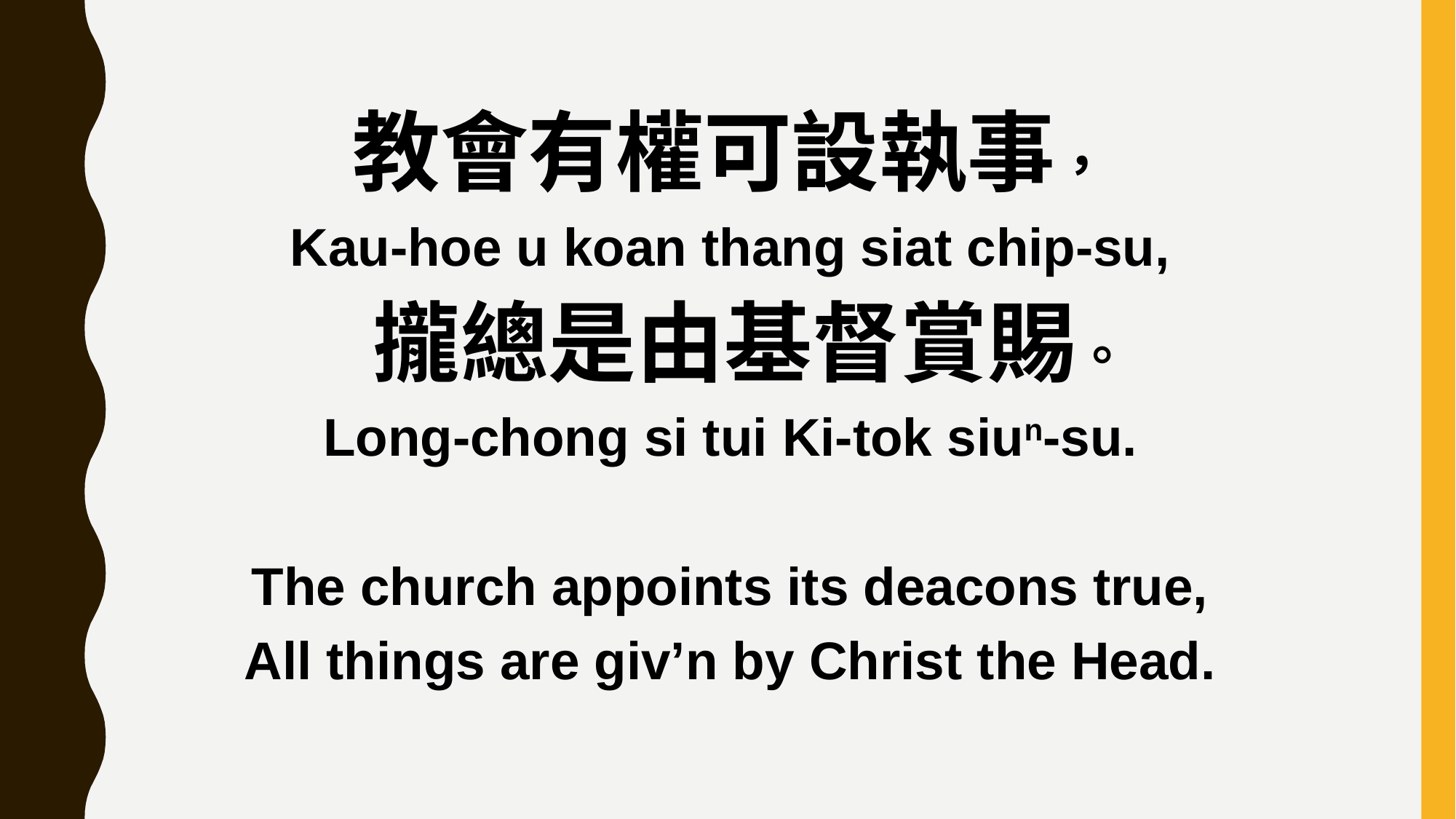

教會有權可設執事，
Kau-hoe u koan thang siat chip-su,
 攏總是由基督賞賜。
Long-chong si tui Ki-tok siun-su.

The church appoints its deacons true,
All things are giv’n by Christ the Head.